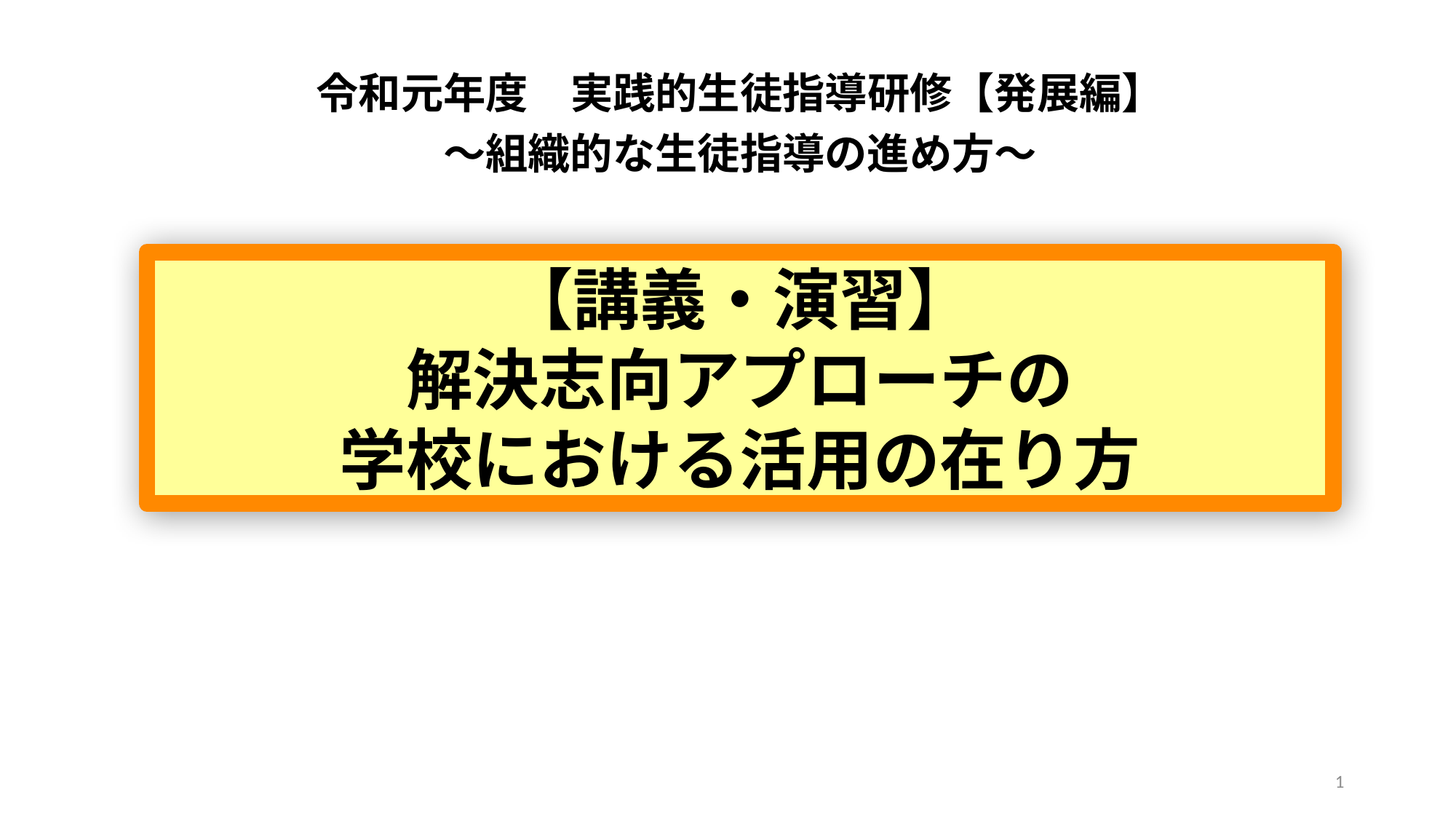

令和元年度　実践的生徒指導研修【発展編】
～組織的な生徒指導の進め方～
# 【講義・演習】 解決志向アプローチの 学校における活用の在り方
1